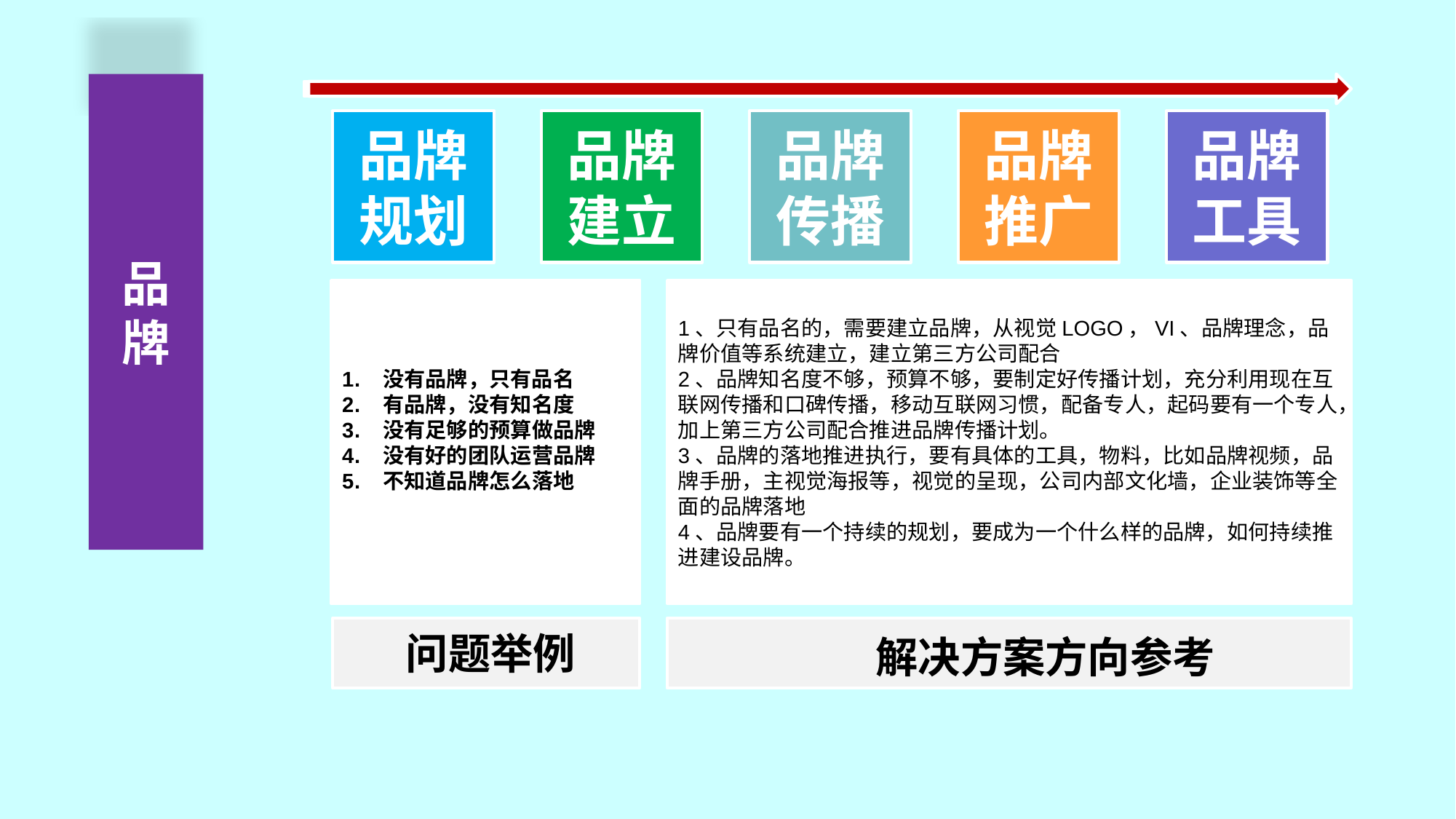

品牌

品牌规划
品牌推广
品牌工具
品牌建立
品牌传播

没有品牌，只有品名
有品牌，没有知名度
没有足够的预算做品牌
没有好的团队运营品牌
不知道品牌怎么落地

1、只有品名的，需要建立品牌，从视觉LOGO，VI、品牌理念，品牌价值等系统建立，建立第三方公司配合
2、品牌知名度不够，预算不够，要制定好传播计划，充分利用现在互联网传播和口碑传播，移动互联网习惯，配备专人，起码要有一个专人，加上第三方公司配合推进品牌传播计划。
3、品牌的落地推进执行，要有具体的工具，物料，比如品牌视频，品牌手册，主视觉海报等，视觉的呈现，公司内部文化墙，企业装饰等全面的品牌落地
4、品牌要有一个持续的规划，要成为一个什么样的品牌，如何持续推进建设品牌。

问题举例
解决方案方向参考